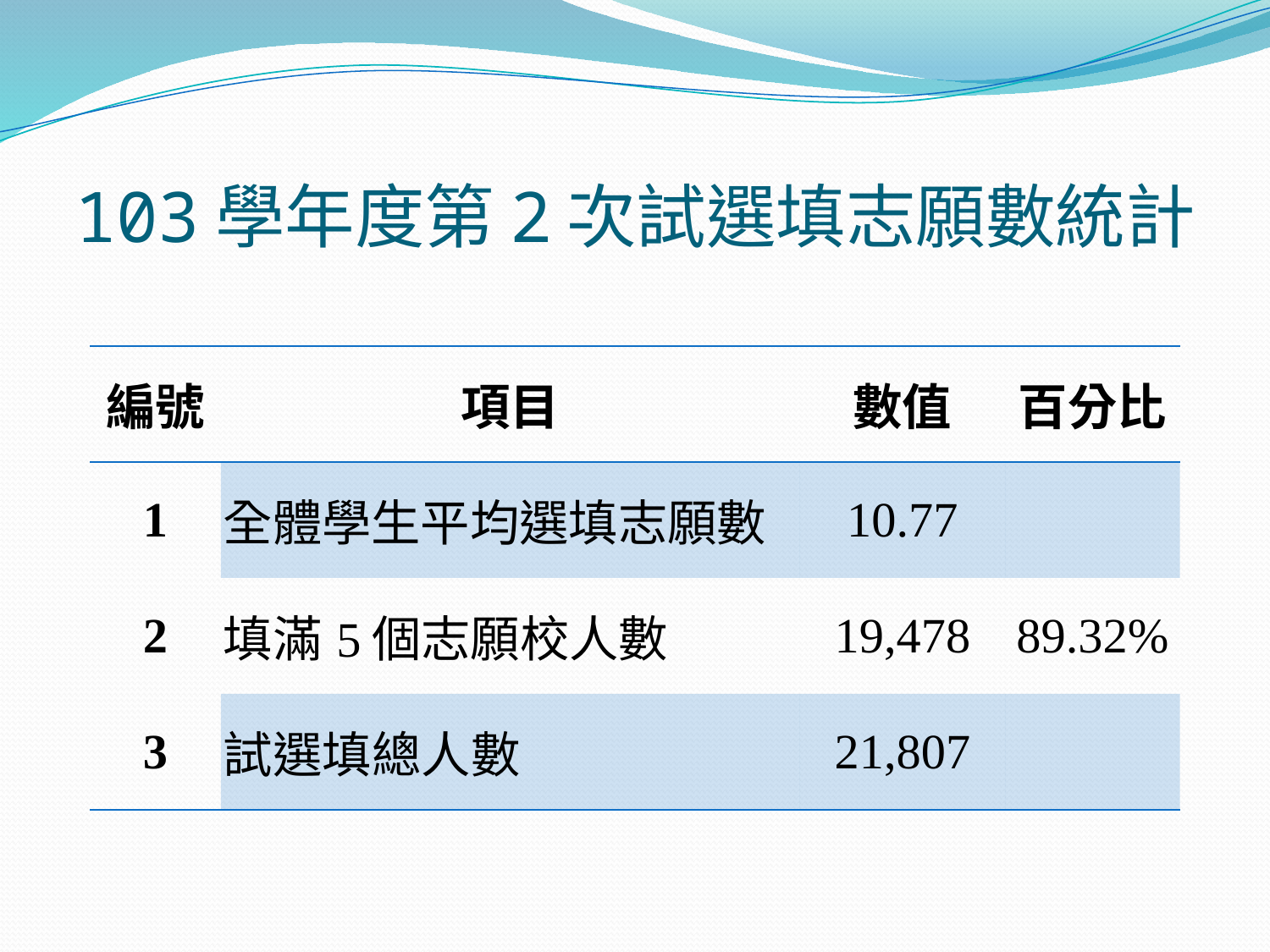

# 103學年度第2次試選填志願數統計
| 編號 | 項目 | 數值 | 百分比 |
| --- | --- | --- | --- |
| 1 | 全體學生平均選填志願數 | 10.77 |  |
| 2 | 填滿5個志願校人數 | 19,478 | 89.32% |
| 3 | 試選填總人數 | 21,807 |  |